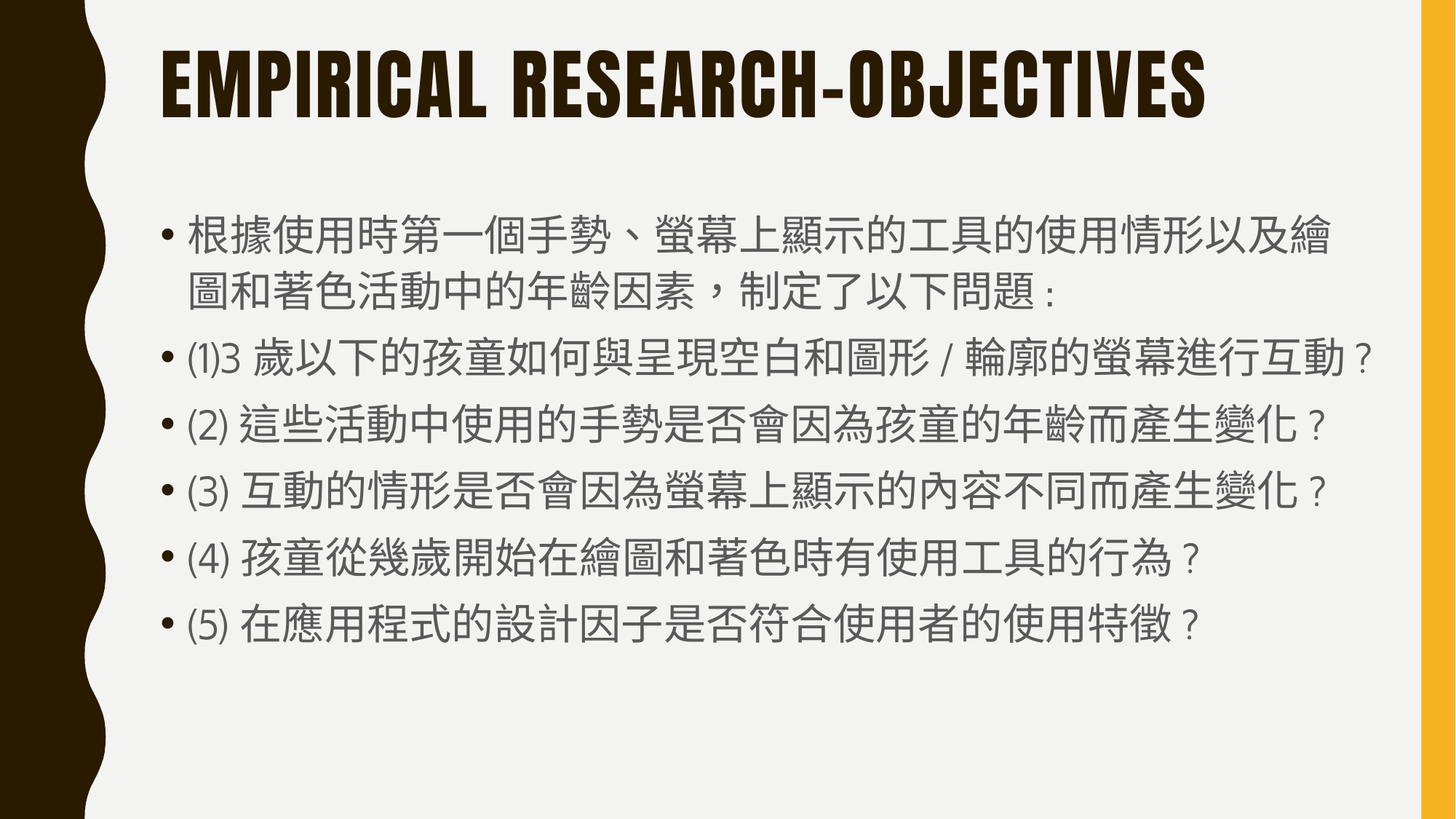

# Empirical research-Objectives
根據使用時第一個手勢、螢幕上顯示的工具的使用情形以及繪圖和著色活動中的年齡因素，制定了以下問題:
(1)3歲以下的孩童如何與呈現空白和圖形/輪廓的螢幕進行互動?
(2)這些活動中使用的手勢是否會因為孩童的年齡而產生變化?
(3)互動的情形是否會因為螢幕上顯示的內容不同而產生變化?
(4)孩童從幾歲開始在繪圖和著色時有使用工具的行為?
(5)在應用程式的設計因子是否符合使用者的使用特徵?